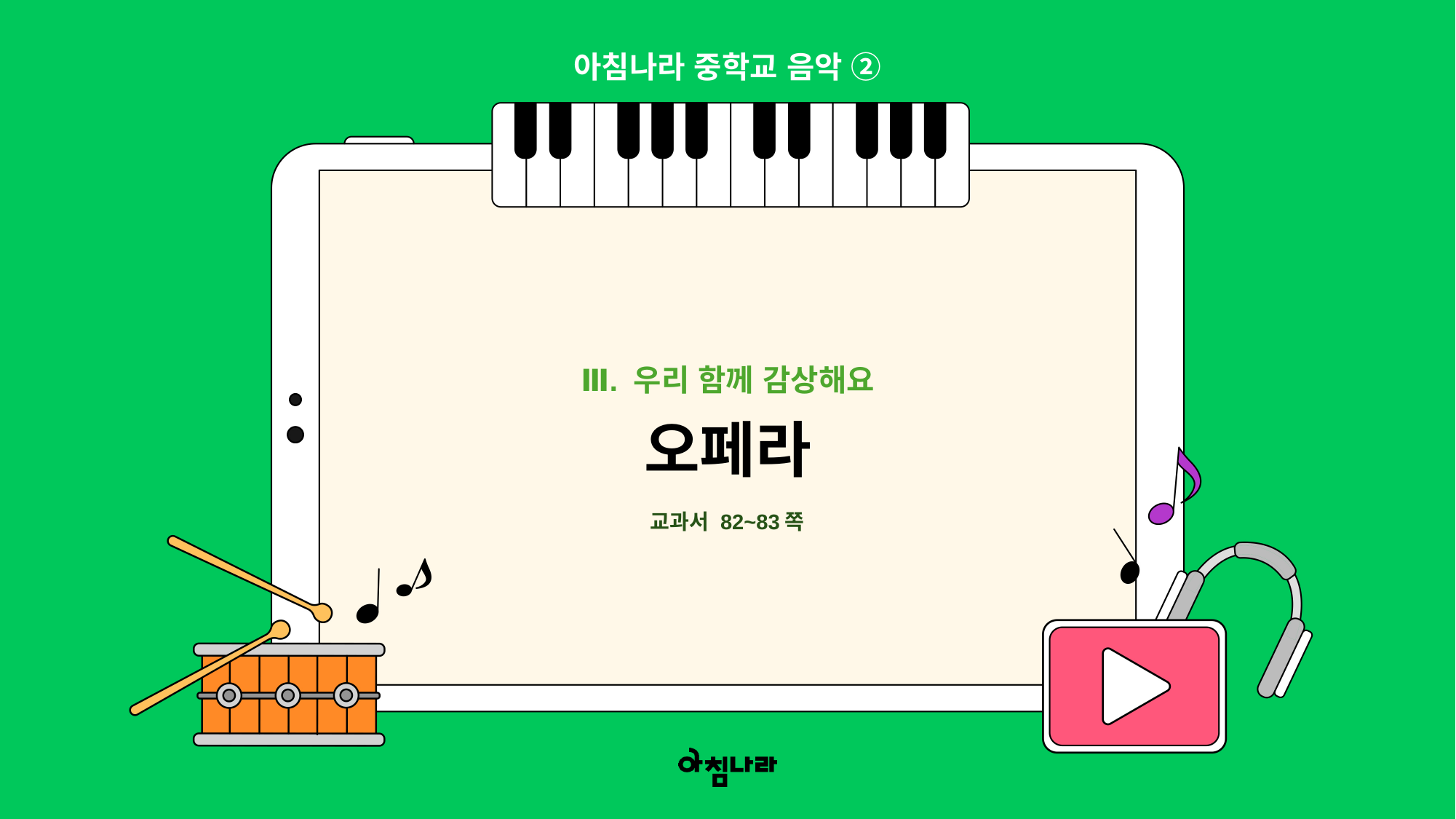

아침나라 중학교 음악 ②
Ⅲ. 우리 함께 감상해요
오페라
교과서 82~83쪽